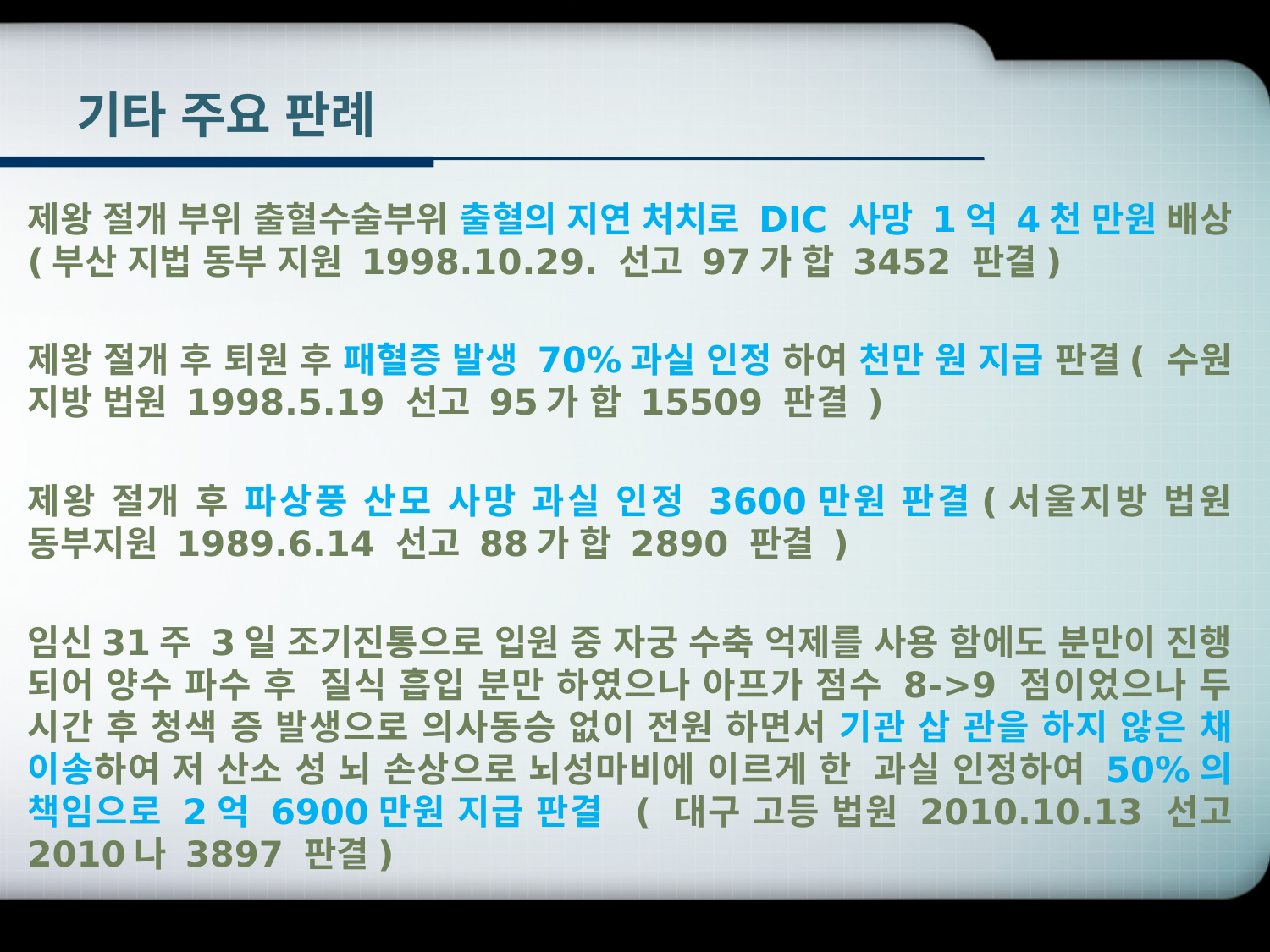

# 기타 주요 판례
제왕 절개 부위 출혈수술부위 출혈의 지연 처치로 DIC 사망 1억 4천 만원 배상 (부산 지법 동부 지원 1998.10.29. 선고 97가 합 3452 판결)

제왕 절개 후 퇴원 후 패혈증 발생 70%과실 인정 하여 천만 원 지급 판결( 수원 지방 법원 1998.5.19 선고 95가 합 15509 판결 )

제왕 절개 후 파상풍 산모 사망 과실 인정 3600만원 판결(서울지방 법원 동부지원 1989.6.14 선고 88가 합 2890 판결 )

임신31주 3일 조기진통으로 입원 중 자궁 수축 억제를 사용 함에도 분만이 진행 되어 양수 파수 후  질식 흡입 분만 하였으나 아프가 점수 8->9 점이었으나 두 시간 후 청색 증 발생으로 의사동승 없이 전원 하면서 기관 삽 관을 하지 않은 채 이송하여 저 산소 성 뇌 손상으로 뇌성마비에 이르게 한  과실 인정하여 50%의 책임으로 2억 6900만원 지급 판결  ( 대구 고등 법원 2010.10.13 선고 2010나 3897 판결)